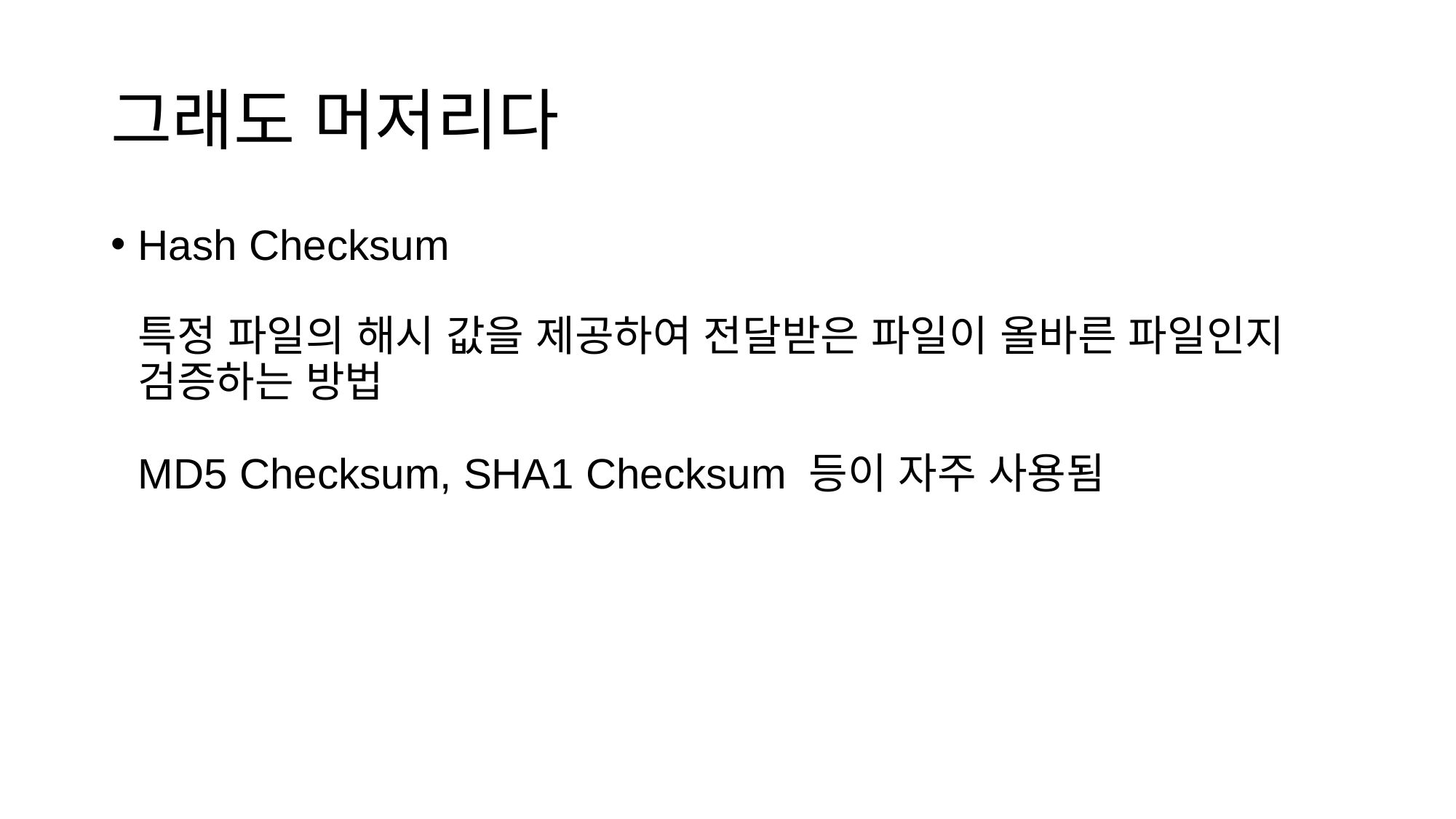

# 그래도 머저리다
Hash Checksum
특정 파일의 해시 값을 제공하여 전달받은 파일이 올바른 파일인지 검증하는 방법
MD5 Checksum, SHA1 Checksum 등이 자주 사용됨